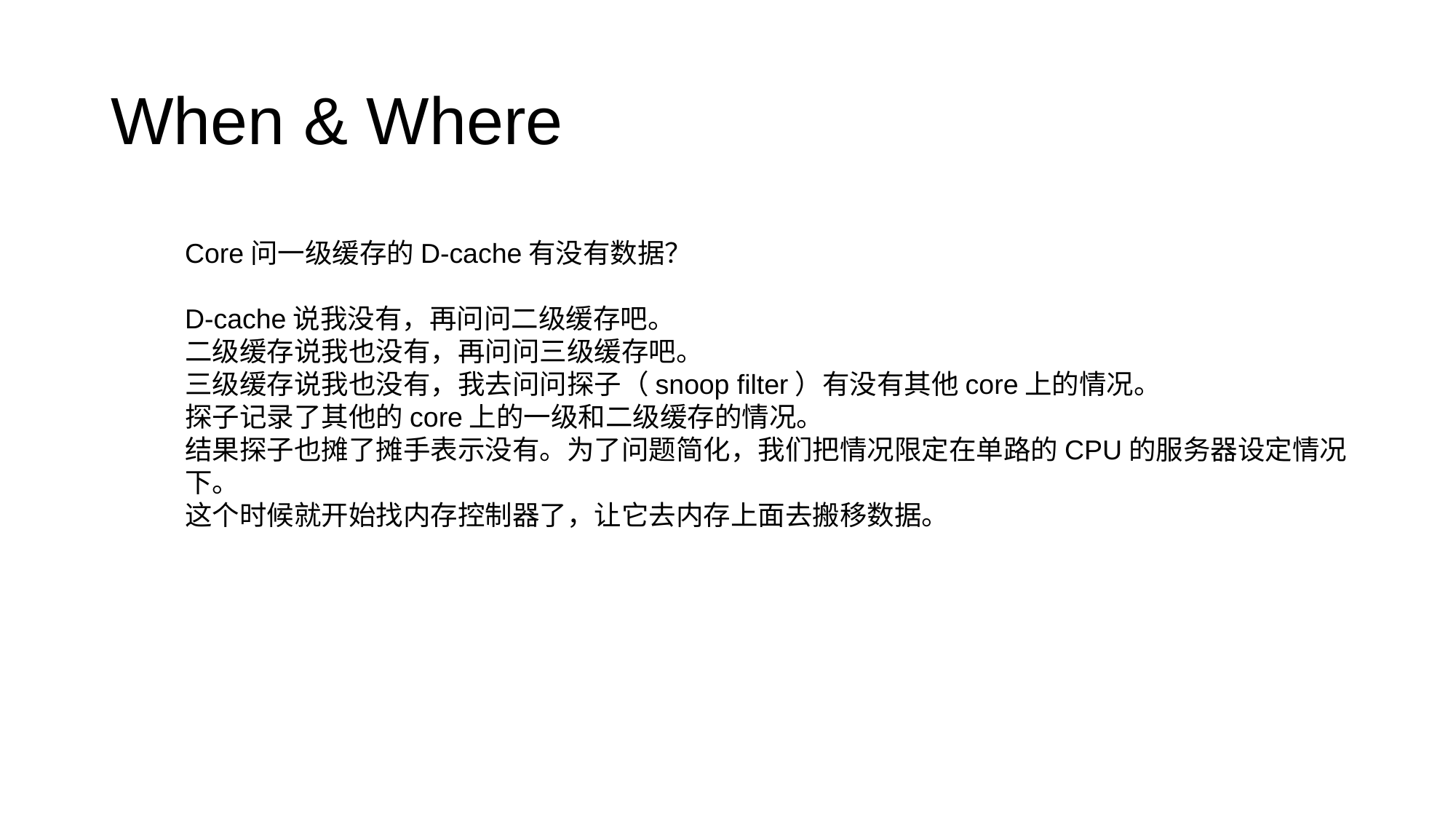

# When & Where
Core问​一级缓存的D-cache有没有数据？
D-cache说我没有，再问问二级缓存吧。
二级缓存说我也没有，再问问三级缓存吧。
三级缓存说我也没有，我去问问探子（snoop filter）有没有其他core上的情况。
探子记录了其他的core上的一级和二级缓存的情况。
结果探子也摊了摊手表示没有。为了问题简化，我们把情况限定在单路的CPU​的服务器设定情况下。
这个时候就开始找内存控制器​了，让它去内存上面去搬移数据。